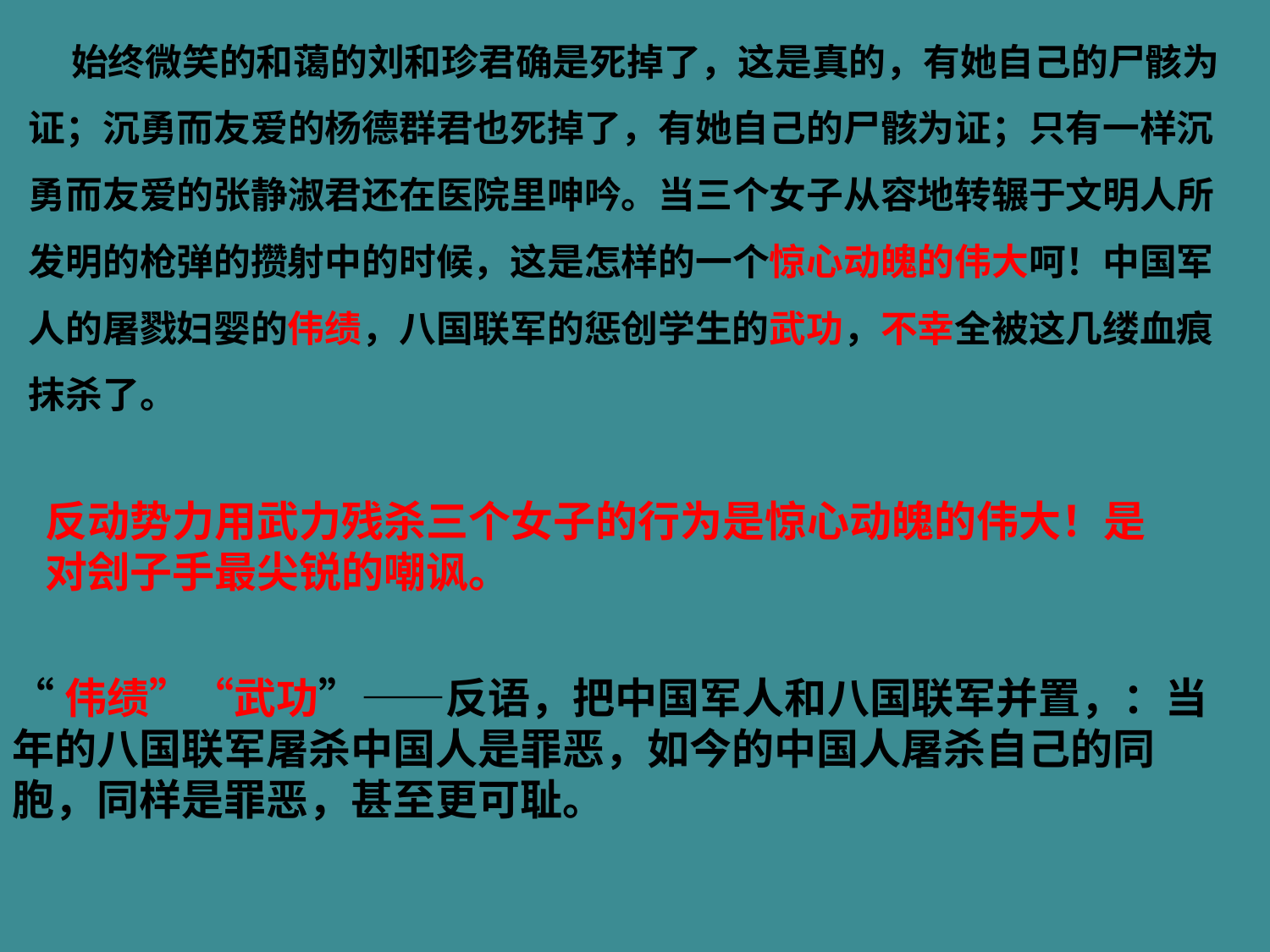

始终微笑的和蔼的刘和珍君确是死掉了，这是真的，有她自己的尸骸为证；沉勇而友爱的杨德群君也死掉了，有她自己的尸骸为证；只有一样沉勇而友爱的张静淑君还在医院里呻吟。当三个女子从容地转辗于文明人所发明的枪弹的攒射中的时候，这是怎样的一个惊心动魄的伟大呵！中国军人的屠戮妇婴的伟绩，八国联军的惩创学生的武功，不幸全被这几缕血痕抹杀了。
反动势力用武力残杀三个女子的行为是惊心动魄的伟大！是对刽子手最尖锐的嘲讽。
“伟绩”“武功”——反语，把中国军人和八国联军并置，：当年的八国联军屠杀中国人是罪恶，如今的中国人屠杀自己的同胞，同样是罪恶，甚至更可耻。